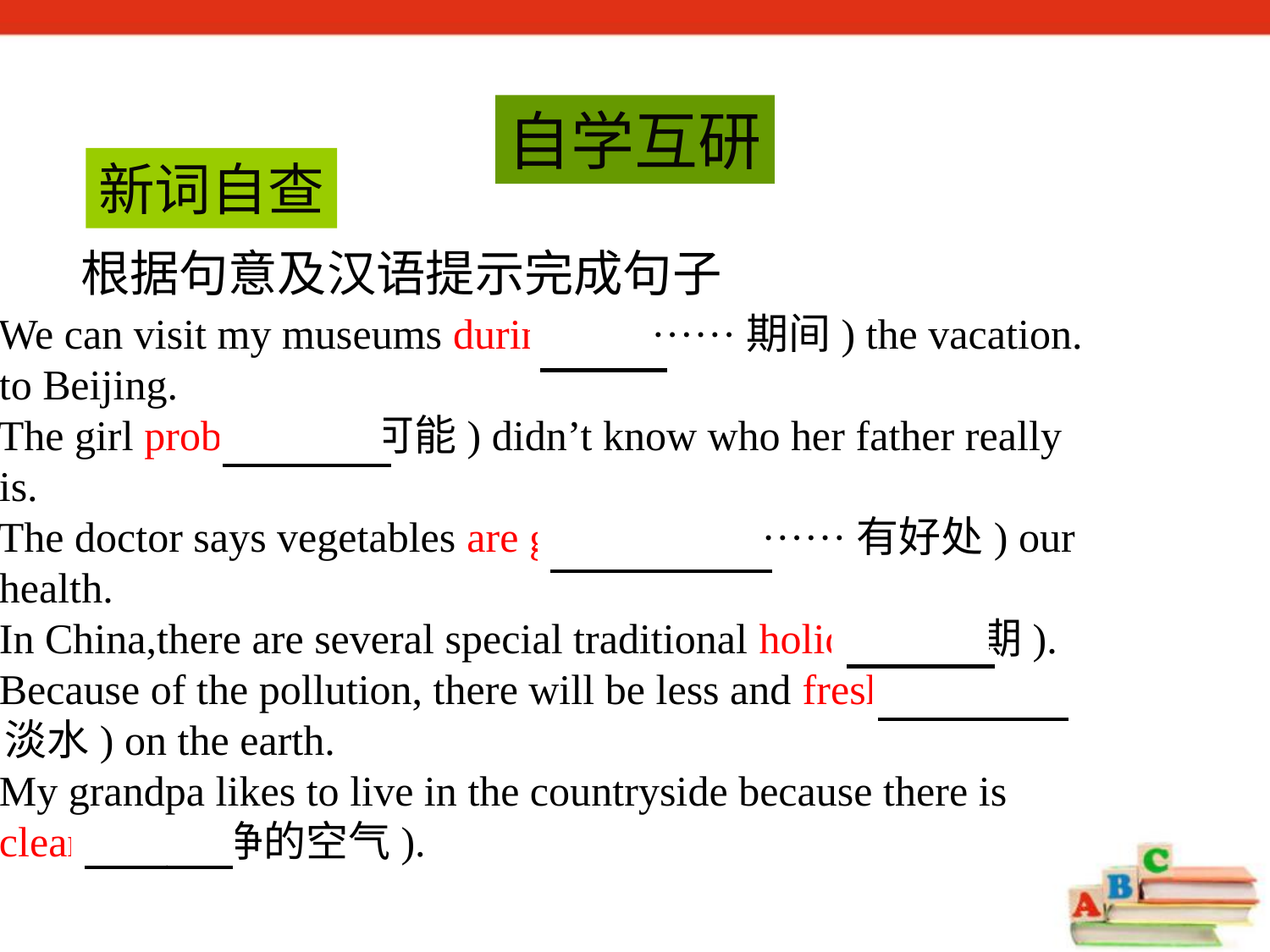

自学互研
新词自查

根据句意及汉语提示完成句子
1. We can visit my museums during (在······期间) the vacation.
    to Beijing.
2. The girl probably (很可能) didn’t know who her father really
    is.
3. The doctor says vegetables are good for (对······有好处) our
    health.
4. In China,there are several special traditional holidays (假期).
5. Because of the pollution, there will be less and fresh water (
    淡水) on the earth.
6. My grandpa likes to live in the countryside because there is
    clean air (干净的空气).